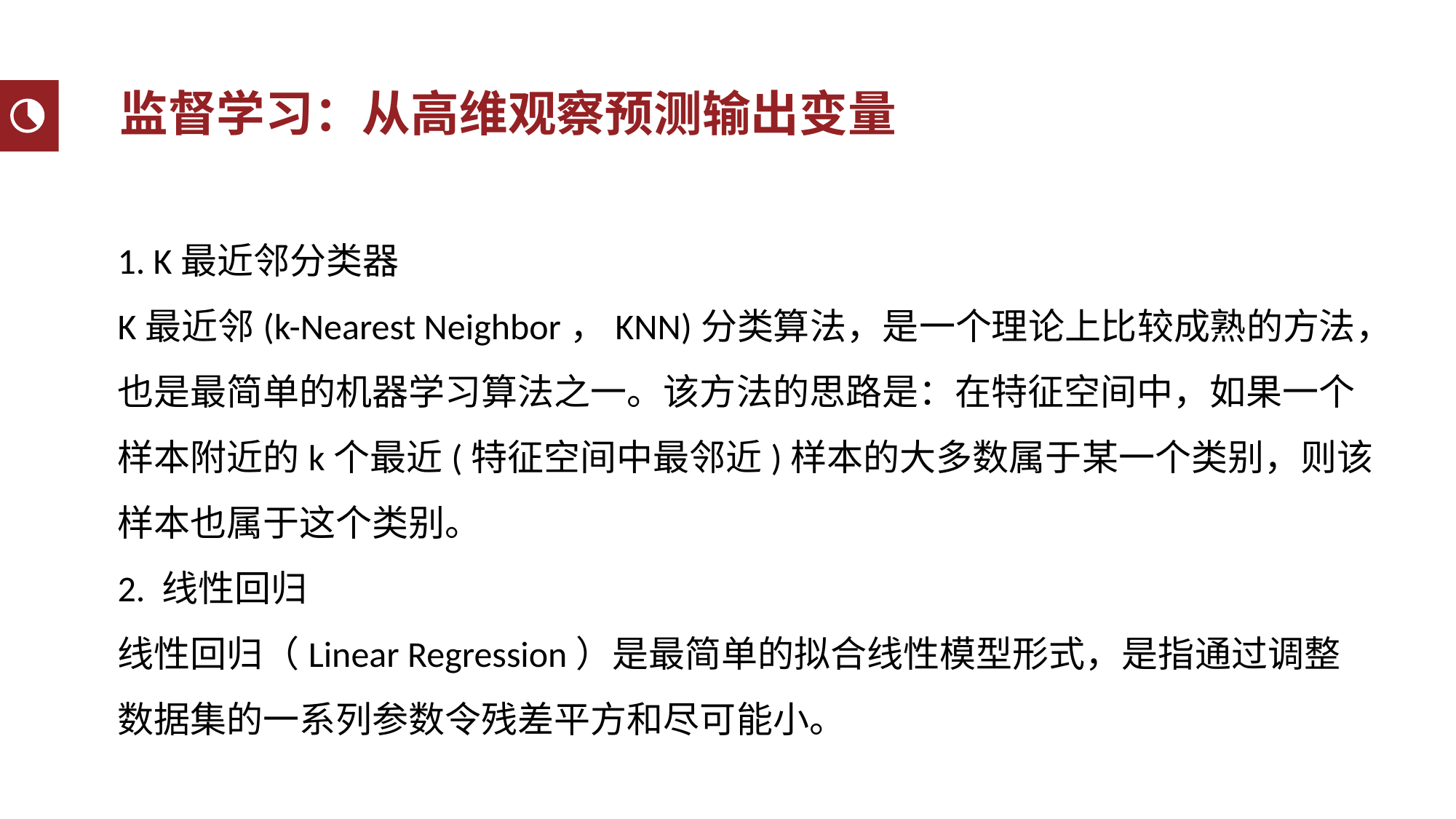

监督学习：从高维观察预测输出变量

切片索引

1. K最近邻分类器
K最近邻(k-Nearest Neighbor，KNN)分类算法，是一个理论上比较成熟的方法，也是最简单的机器学习算法之一。该方法的思路是：在特征空间中，如果一个样本附近的k个最近(特征空间中最邻近)样本的大多数属于某一个类别，则该样本也属于这个类别。
2. 线性回归
线性回归（Linear Regression）是最简单的拟合线性模型形式，是指通过调整数据集的一系列参数令残差平方和尽可能小。